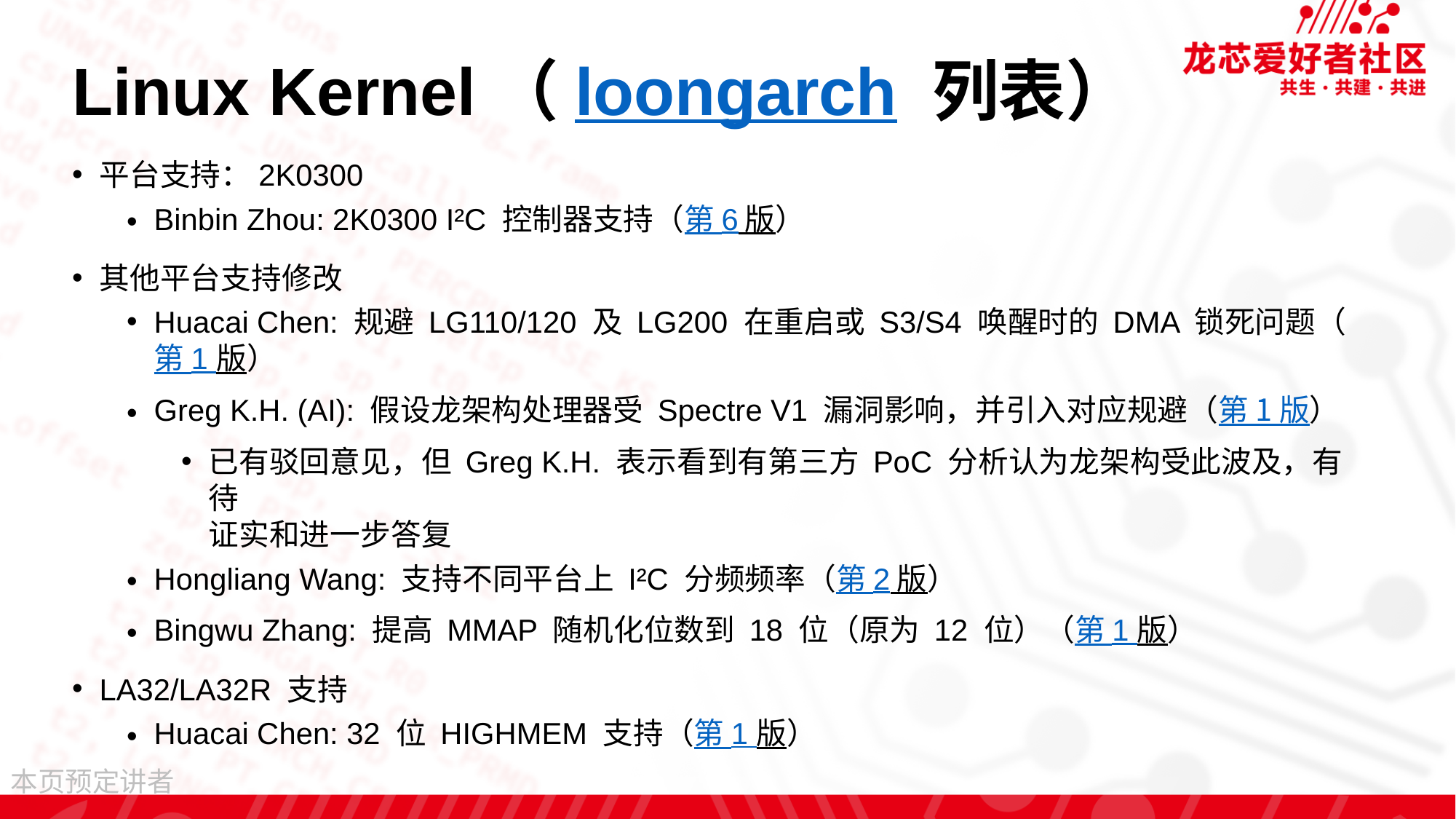

# Linux Kernel（loongarch 列表）
平台支持：2K0300
Binbin Zhou: 2K0300 I²C 控制器支持（第 6 版）
其他平台支持修改
Huacai Chen: 规避 LG110/120 及 LG200 在重启或 S3/S4 唤醒时的 DMA 锁死问题（第 1 版）
Greg K.H. (AI): 假设龙架构处理器受 Spectre V1 漏洞影响，并引入对应规避（第 1 版）
已有驳回意见，但 Greg K.H. 表示看到有第三方 PoC 分析认为龙架构受此波及，有待
证实和进一步答复
Hongliang Wang: 支持不同平台上 I²C 分频频率（第 2 版）
Bingwu Zhang: 提高 MMAP 随机化位数到 18 位（原为 12 位）（第 1 版）
LA32/LA32R 支持
Huacai Chen: 32 位 HIGHMEM 支持（第 1 版）